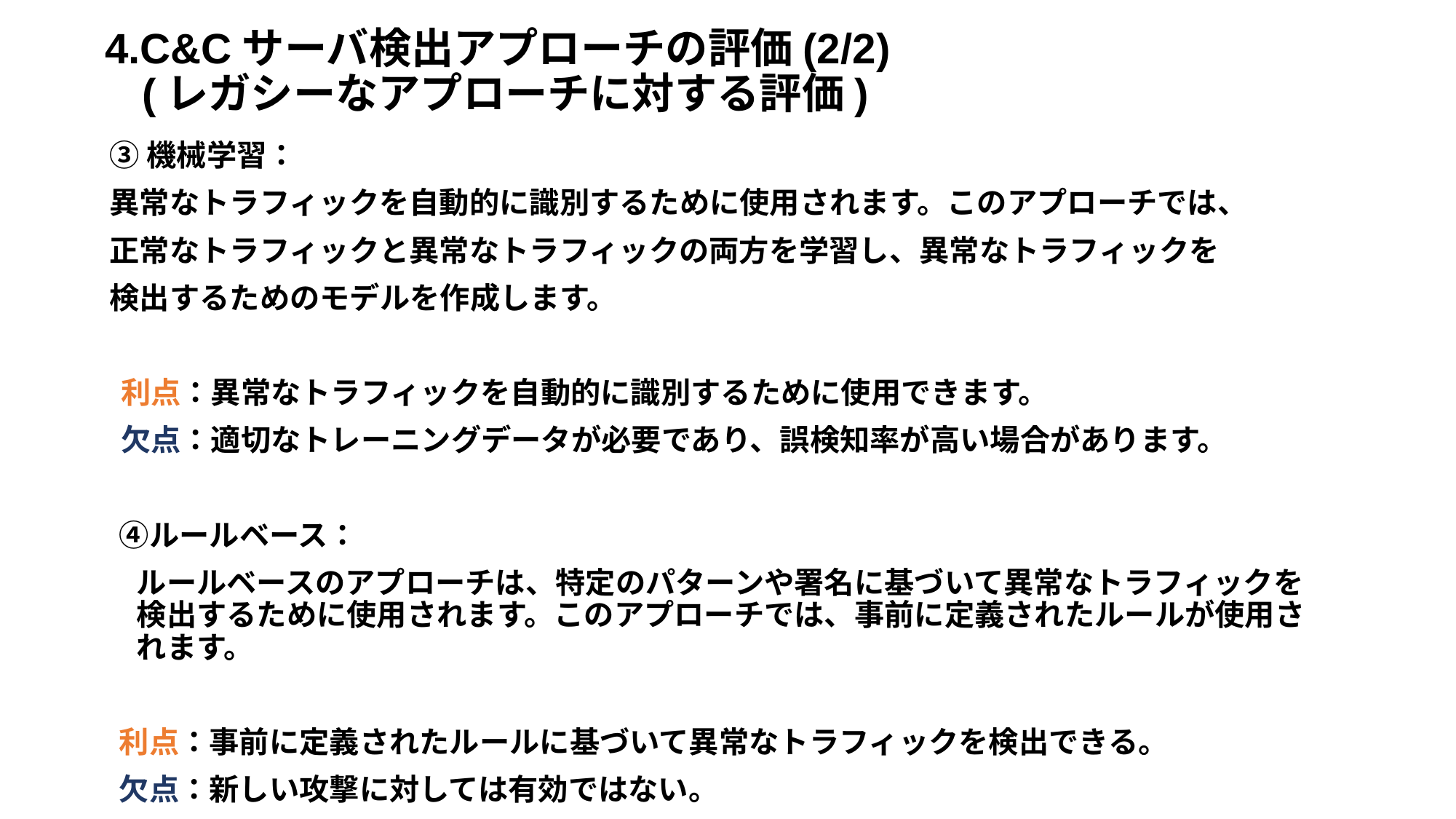

# 4.C&Cサーバ検出アプローチの評価(2/2) 　(レガシーなアプローチに対する評価)
③機械学習：
異常なトラフィックを自動的に識別するために使用されます。このアプローチでは、
正常なトラフィックと異常なトラフィックの両方を学習し、異常なトラフィックを
検出するためのモデルを作成します。

利点：異常なトラフィックを自動的に識別するために使用できます。
欠点：適切なトレーニングデータが必要であり、誤検知率が高い場合があります。

　④ルールベース：
ルールベースのアプローチは、特定のパターンや署名に基づいて異常なトラフィックを検出するために使用されます。このアプローチでは、事前に定義されたルールが使用されます。

　利点：事前に定義されたルールに基づいて異常なトラフィックを検出できる。
　欠点：新しい攻撃に対しては有効ではない。